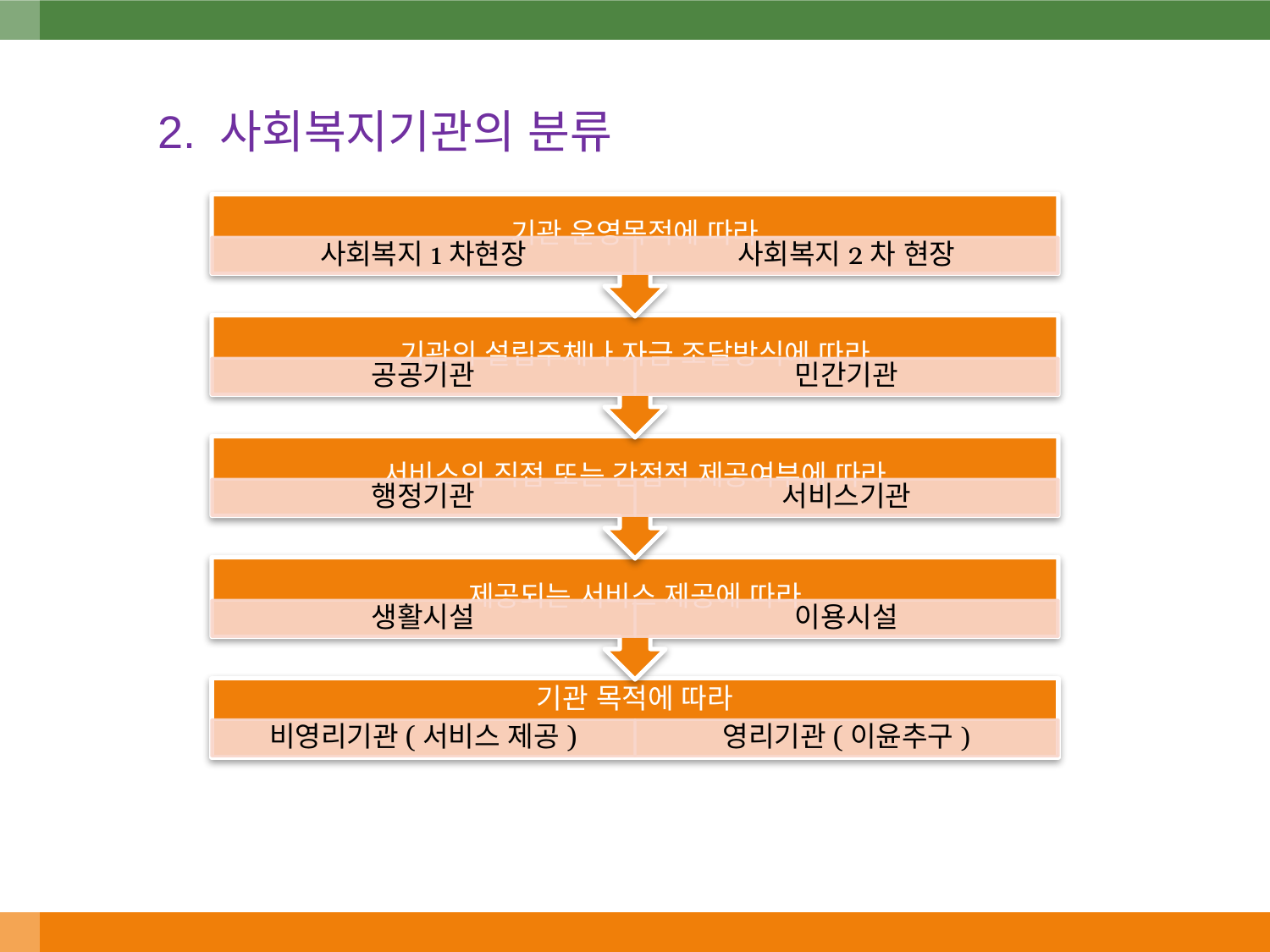

2. 사회복지기관의 분류

기관 목적에 따라
비영리기관(서비스 제공)
영리기관(이윤추구)
제공되는 서비스 제공에 따라
생활시설
이용시설
서비스의 직접 또는 간접적 제공여부에 따라
행정기관
서비스기관
기관의 설립주체나 자금 조달방식에 따라
공공기관
민간기관
기관 운영목적에 따라
사회복지1차현장
사회복지2차 현장